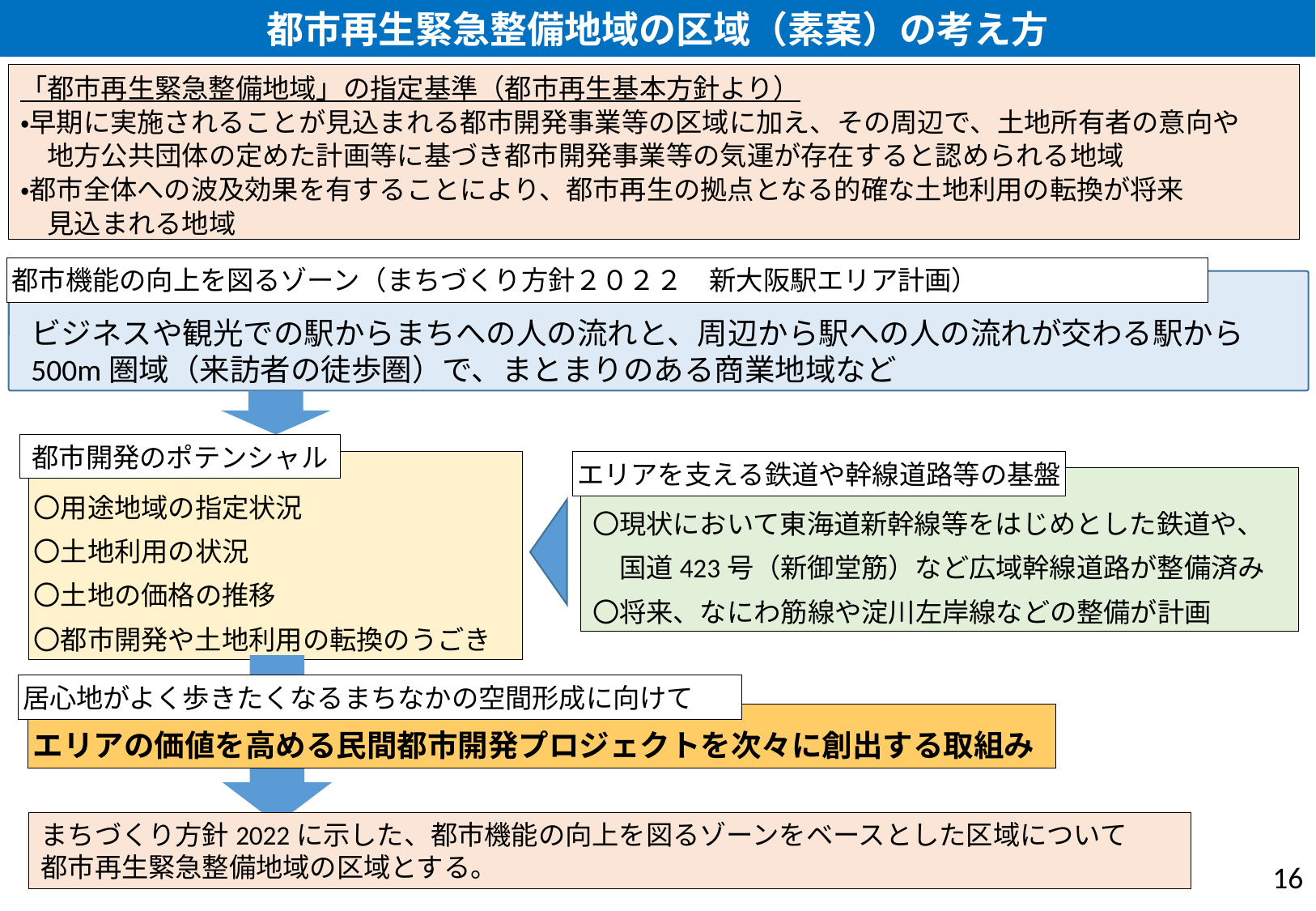

都市再生緊急整備地域の区域（素案）の考え方
「都市再生緊急整備地域」の指定基準（都市再生基本方針より）
・早期に実施されることが見込まれる都市開発事業等の区域に加え、その周辺で、土地所有者の意向や
　地方公共団体の定めた計画等に基づき都市開発事業等の気運が存在すると認められる地域
・都市全体への波及効果を有することにより、都市再生の拠点となる的確な土地利用の転換が将来
　見込まれる地域
都市機能の向上を図るゾーン（まちづくり方針２０２２　新大阪駅エリア計画）

ビジネスや観光での駅からまちへの人の流れと、周辺から駅への人の流れが交わる駅から
500m圏域（来訪者の徒歩圏）で、まとまりのある商業地域など

都市開発のポテンシャル
〇用途地域の指定状況
〇土地利用の状況
〇土地の価格の推移
〇都市開発や土地利用の転換のうごき

エリアを支える鉄道や幹線道路等の基盤
〇現状において東海道新幹線等をはじめとした鉄道や、
　国道423号（新御堂筋）など広域幹線道路が整備済み
〇将来、なにわ筋線や淀川左岸線などの整備が計画

居心地がよく歩きたくなるまちなかの空間形成に向けて
エリアの価値を高める民間都市開発プロジェクトを次々に創出する取組み
まちづくり方針2022に示した、都市機能の向上を図るゾーンをベースとした区域について
都市再生緊急整備地域の区域とする。
16